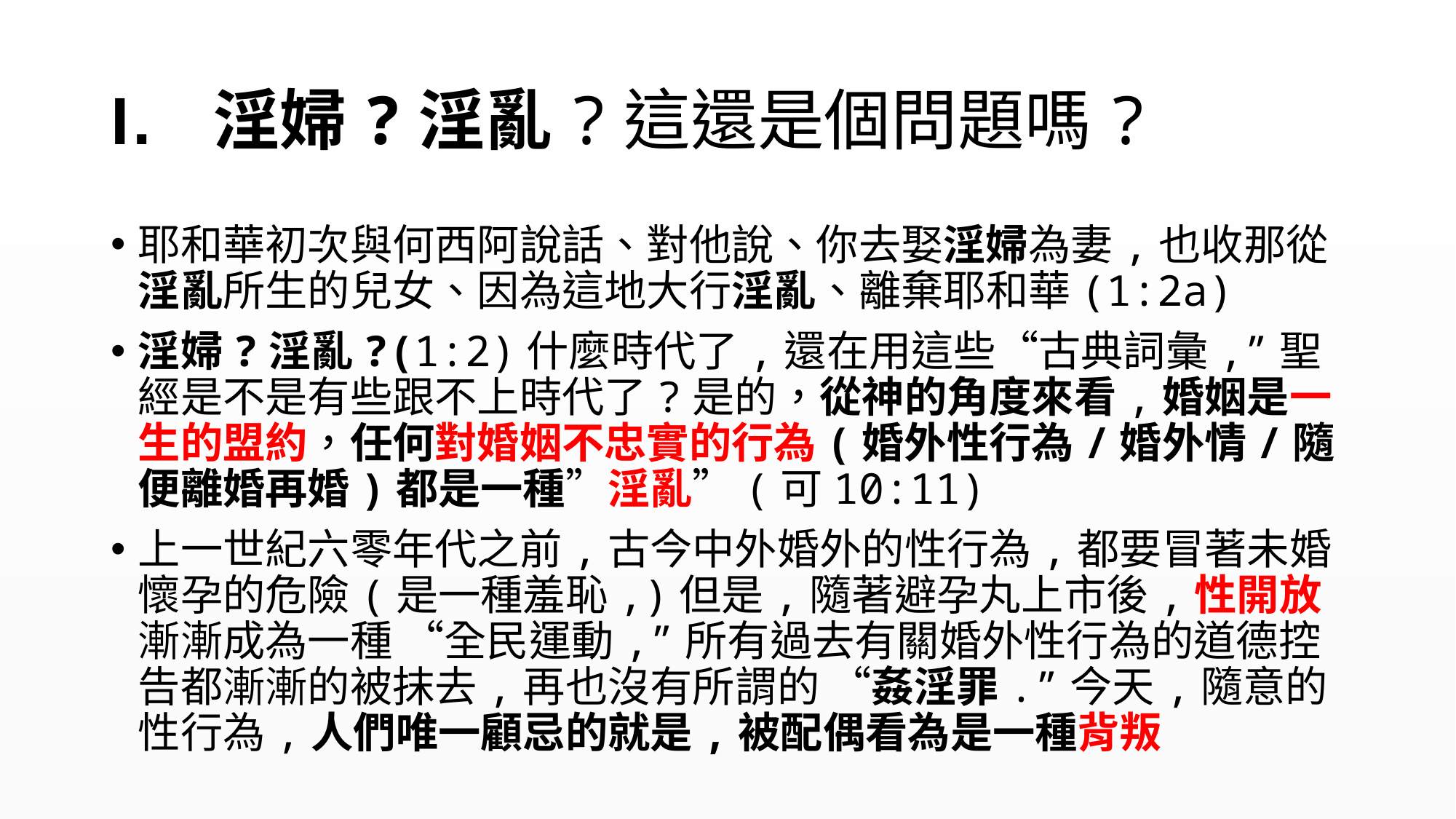

# 淫婦?淫亂?這還是個問題嗎?
耶和華初次與何西阿說話、對他說、你去娶淫婦為妻,也收那從淫亂所生的兒女、因為這地大行淫亂、離棄耶和華(1:2a)
淫婦?淫亂?(1:2)什麼時代了,還在用這些“古典詞彙,”聖經是不是有些跟不上時代了?是的，從神的角度來看,婚姻是一生的盟約，任何對婚姻不忠實的行為(婚外性行為/婚外情/隨便離婚再婚)都是一種”淫亂”(可10:11)
上一世紀六零年代之前,古今中外婚外的性行為,都要冒著未婚懷孕的危險(是一種羞恥,)但是,隨著避孕丸上市後,性開放漸漸成為一種 “全民運動,”所有過去有關婚外性行為的道德控告都漸漸的被抹去,再也沒有所謂的 “姦淫罪.”今天,隨意的性行為,人們唯一顧忌的就是,被配偶看為是一種背叛